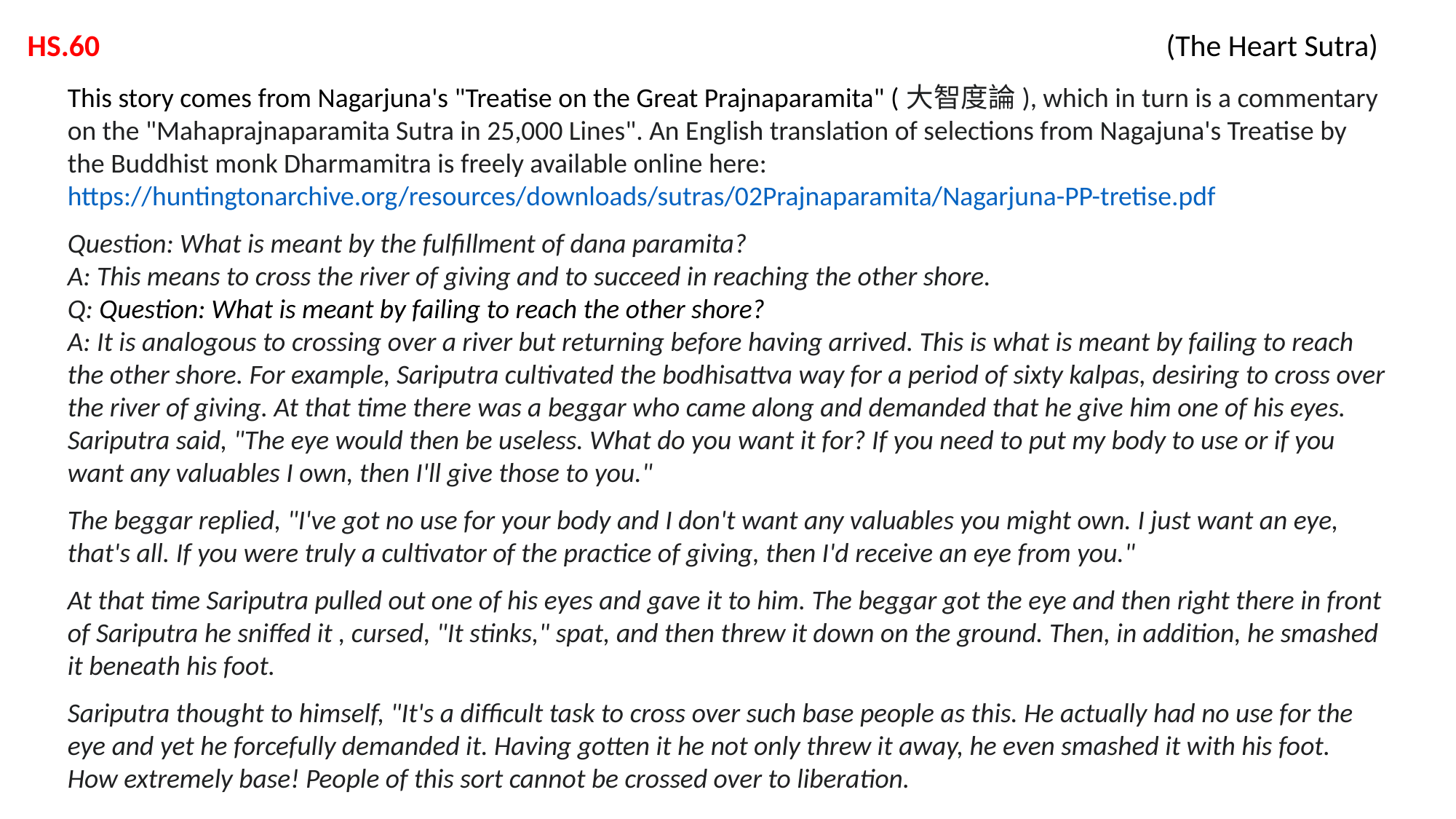

HS.60  			  			                                                                      (The Heart Sutra)
This story comes from Nagarjuna's "Treatise on the Great Prajnaparamita" (大智度論), which in turn is a commentary on the "Mahaprajnaparamita Sutra in 25,000 Lines". An English translation of selections from Nagajuna's Treatise by the Buddhist monk Dharmamitra is freely available online here: https://huntingtonarchive.org/resources/downloads/sutras/02Prajnaparamita/Nagarjuna-PP-tretise.pdf

Question: What is meant by the fulfillment of dana paramita?
A: This means to cross the river of giving and to succeed in reaching the other shore.
Q: Question: What is meant by failing to reach the other shore?
A: It is analogous to crossing over a river but returning before having arrived. This is what is meant by failing to reach the other shore. For example, Sariputra cultivated the bodhisattva way for a period of sixty kalpas, desiring to cross over the river of giving. At that time there was a beggar who came along and demanded that he give him one of his eyes. Sariputra said, "The eye would then be useless. What do you want it for? If you need to put my body to use or if you want any valuables I own, then I'll give those to you."

The beggar replied, "I've got no use for your body and I don't want any valuables you might own. I just want an eye, that's all. If you were truly a cultivator of the practice of giving, then I'd receive an eye from you."

At that time Sariputra pulled out one of his eyes and gave it to him. The beggar got the eye and then right there in front of Sariputra he sniffed it , cursed, "It stinks," spat, and then threw it down on the ground. Then, in addition, he smashed it beneath his foot.

Sariputra thought to himself, "It's a difficult task to cross over such base people as this. He actually had no use for the eye and yet he forcefully demanded it. Having gotten it he not only threw it away, he even smashed it with his foot. How extremely base! People of this sort cannot be crossed over to liberation.